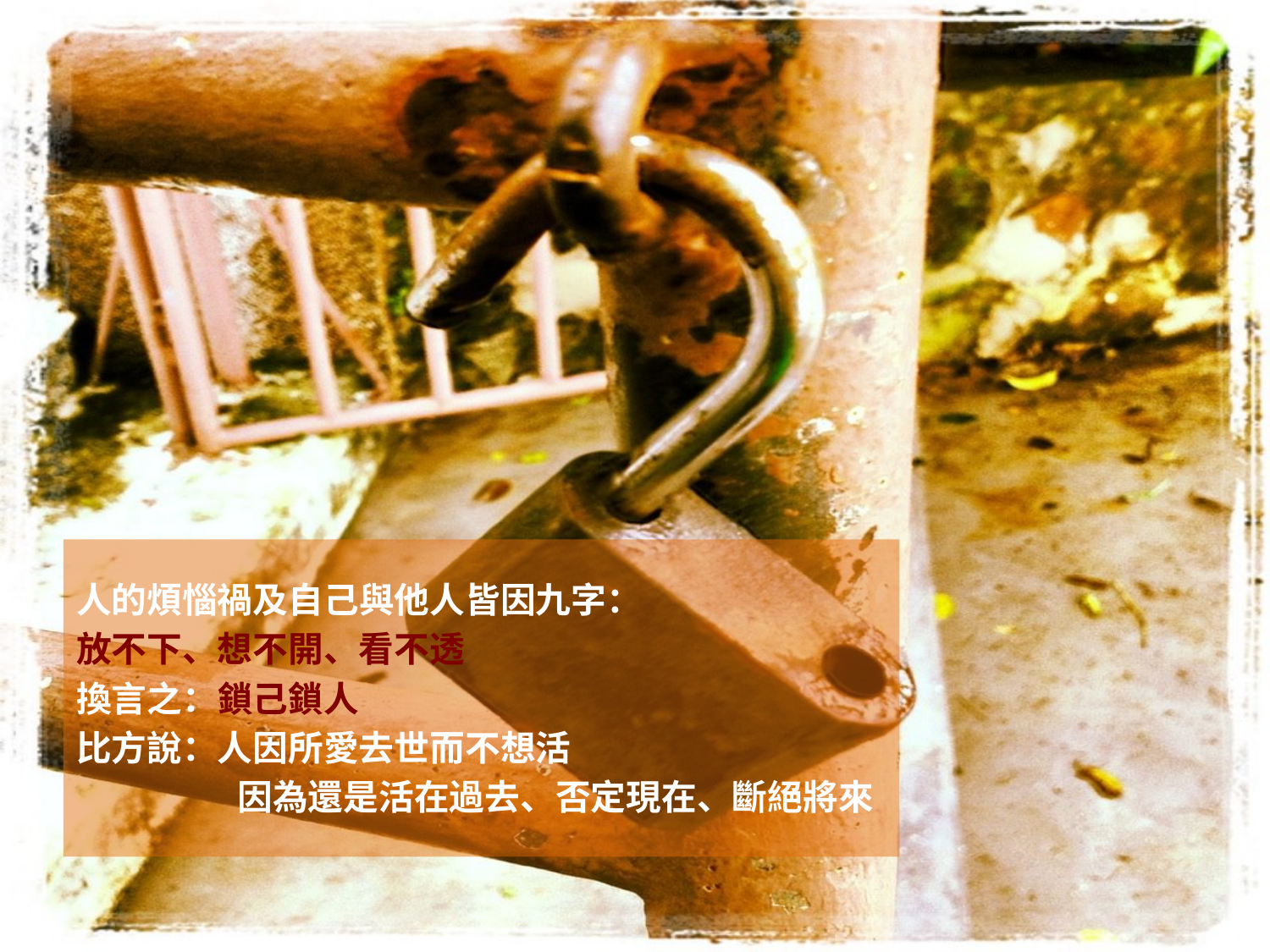

人的煩惱禍及自己與他人皆因九字：
放不下、想不開、看不透
換言之：鎖己鎖人
比方說：人因所愛去世而不想活
                   因為還是活在過去、否定現在、斷絕將來